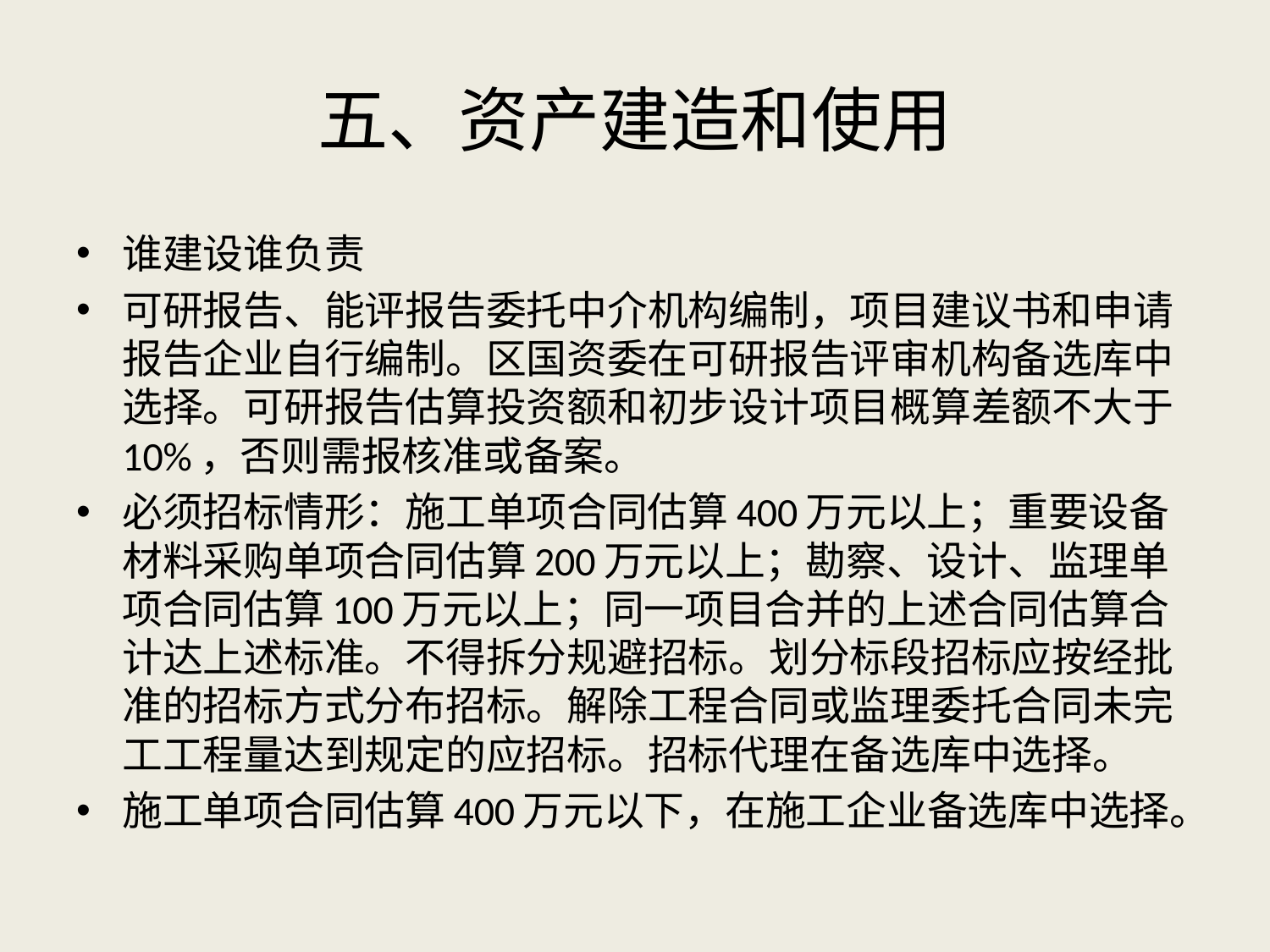

# 五、资产建造和使用
谁建设谁负责
可研报告、能评报告委托中介机构编制，项目建议书和申请报告企业自行编制。区国资委在可研报告评审机构备选库中选择。可研报告估算投资额和初步设计项目概算差额不大于10%，否则需报核准或备案。
必须招标情形：施工单项合同估算400万元以上；重要设备材料采购单项合同估算200万元以上；勘察、设计、监理单项合同估算100万元以上；同一项目合并的上述合同估算合计达上述标准。不得拆分规避招标。划分标段招标应按经批准的招标方式分布招标。解除工程合同或监理委托合同未完工工程量达到规定的应招标。招标代理在备选库中选择。
施工单项合同估算400万元以下，在施工企业备选库中选择。